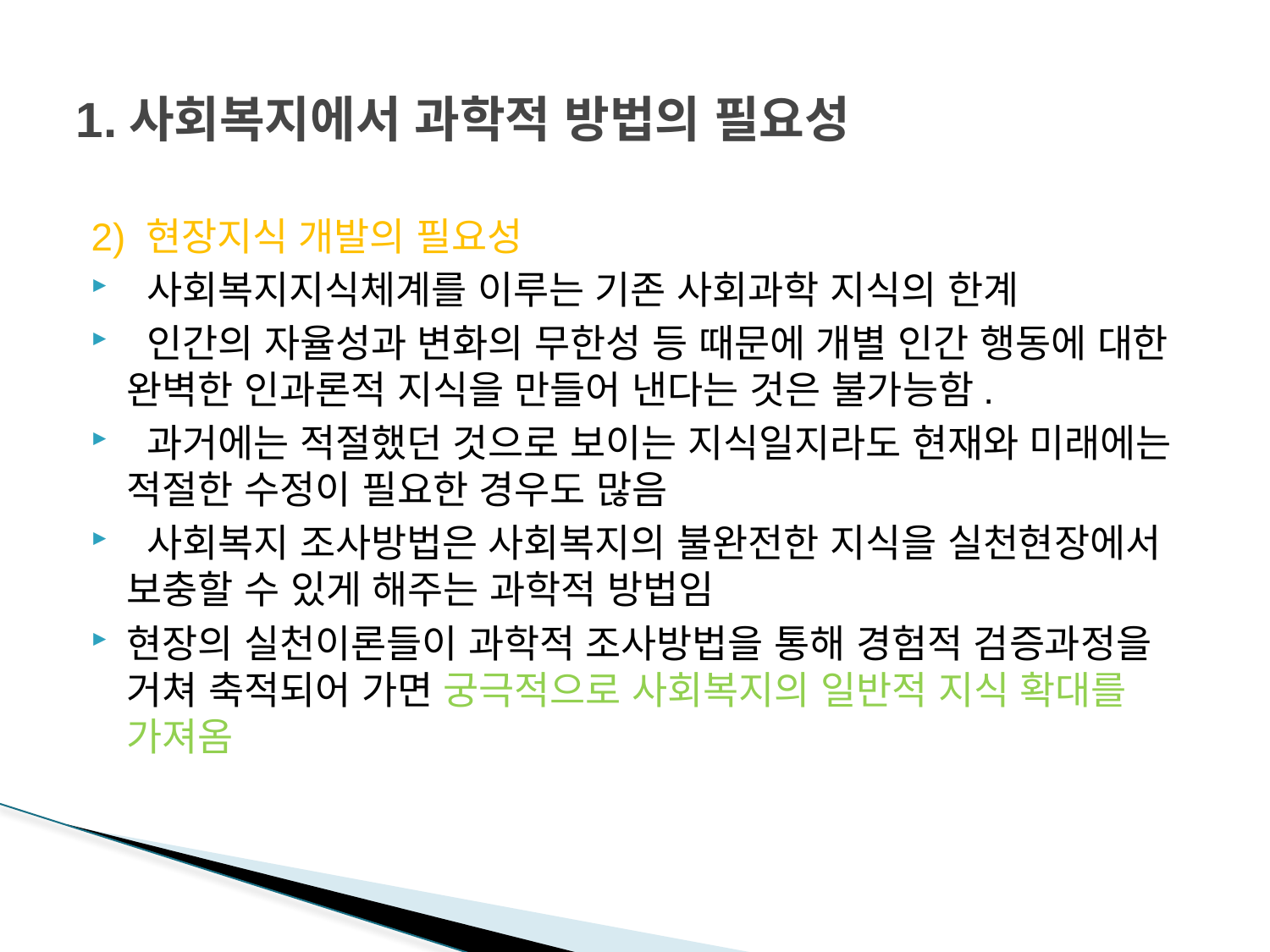

# 1.사회복지에서 과학적 방법의 필요성
2) 현장지식 개발의 필요성
 사회복지지식체계를 이루는 기존 사회과학 지식의 한계
 인간의 자율성과 변화의 무한성 등 때문에 개별 인간 행동에 대한 완벽한 인과론적 지식을 만들어 낸다는 것은 불가능함.
 과거에는 적절했던 것으로 보이는 지식일지라도 현재와 미래에는 적절한 수정이 필요한 경우도 많음
 사회복지 조사방법은 사회복지의 불완전한 지식을 실천현장에서 보충할 수 있게 해주는 과학적 방법임
현장의 실천이론들이 과학적 조사방법을 통해 경험적 검증과정을 거쳐 축적되어 가면 궁극적으로 사회복지의 일반적 지식 확대를 가져옴